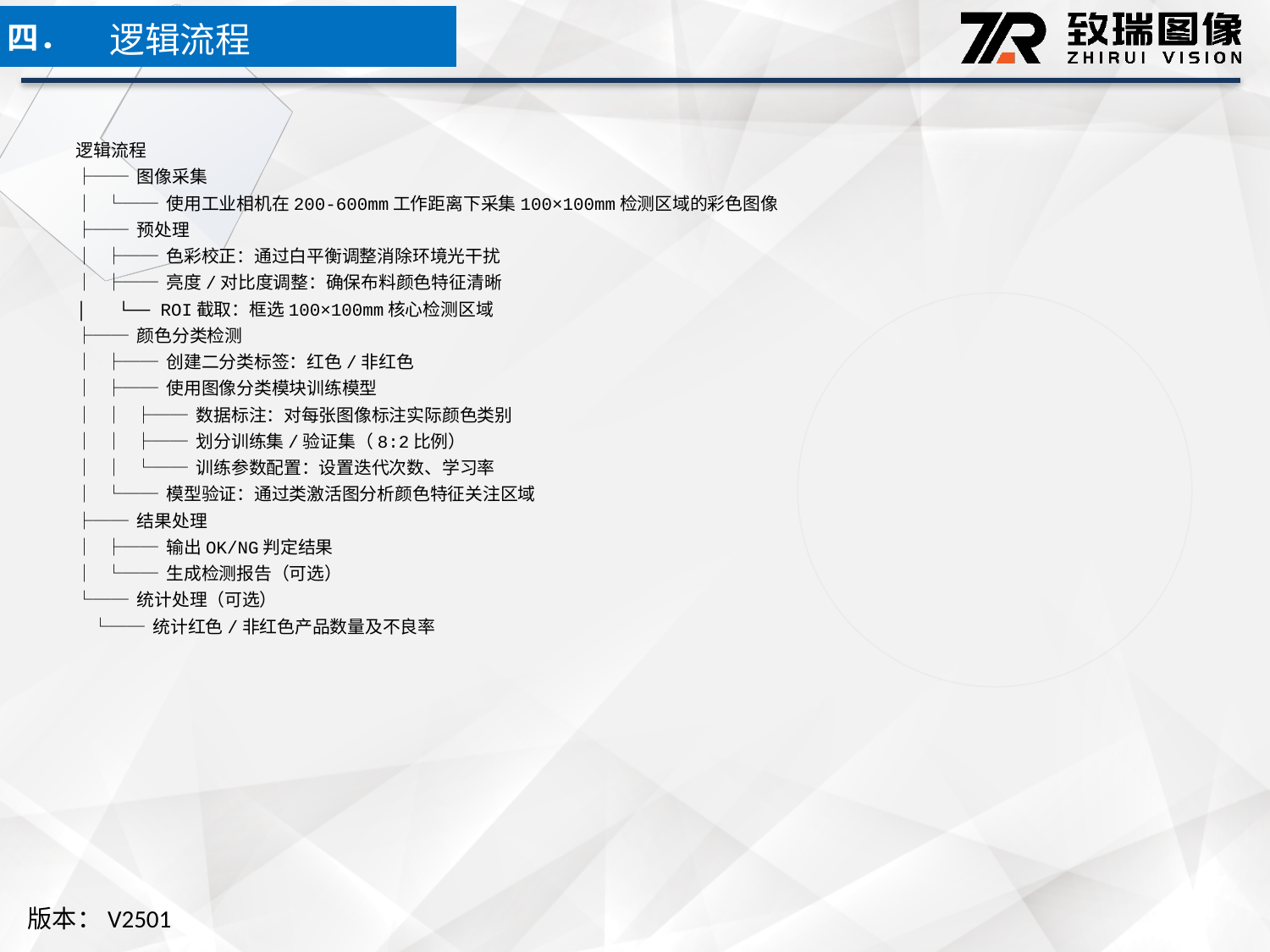

逻辑流程
四．

逻辑流程
├── 图像采集
│   └── 使用工业相机在200-600mm工作距离下采集100×100mm检测区域的彩色图像
├── 预处理
│   ├── 色彩校正：通过白平衡调整消除环境光干扰
│   ├── 亮度/对比度调整：确保布料颜色特征清晰
│   └── ROI截取：框选100×100mm核心检测区域
├── 颜色分类检测
│   ├── 创建二分类标签：红色/非红色
│   ├── 使用图像分类模块训练模型
│   │   ├── 数据标注：对每张图像标注实际颜色类别
│   │   ├── 划分训练集/验证集（8:2比例）
│   │   └── 训练参数配置：设置迭代次数、学习率
│   └── 模型验证：通过类激活图分析颜色特征关注区域
├── 结果处理
│   ├── 输出OK/NG判定结果
│   └── 生成检测报告（可选）
└── 统计处理（可选）
    └── 统计红色/非红色产品数量及不良率